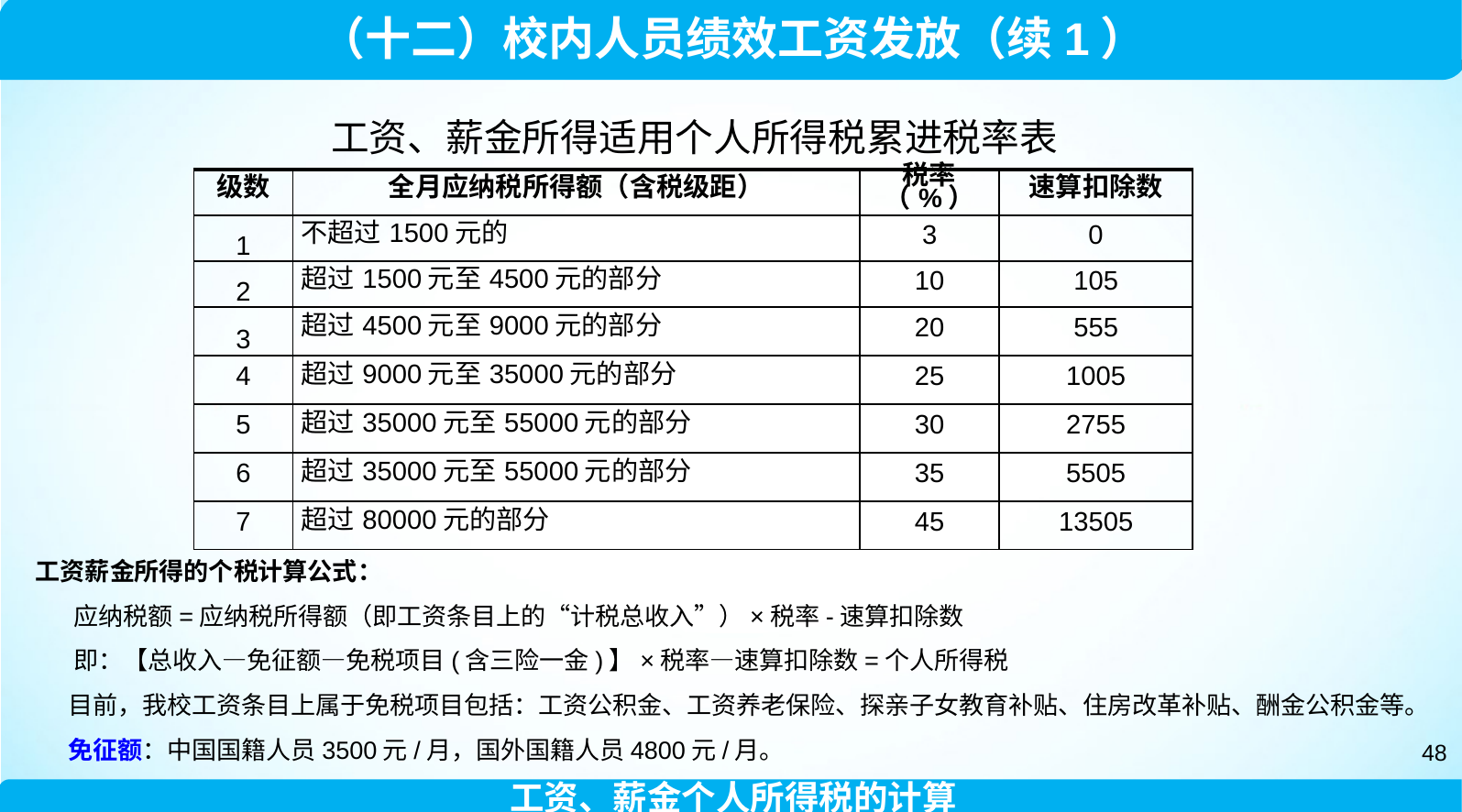

（十二）校内人员绩效工资发放（续1）
    工资、薪金所得适用个人所得税累进税率表

| 级数 | 全月应纳税所得额（含税级距） | 税率（%） | 速算扣除数 |
| --- | --- | --- | --- |
| 1 | 不超过1500元的 | 3 | 0 |
| 2 | 超过1500元至4500元的部分 | 10 | 105 |
| 3 | 超过4500元至9000元的部分 | 20 | 555 |
| 4 | 超过9000元至35000元的部分 | 25 | 1005 |
| 5 | 超过35000元至55000元的部分 | 30 | 2755 |
| 6 | 超过35000元至55000元的部分 | 35 | 5505 |
| 7 | 超过80000元的部分 | 45 | 13505 |
 工资薪金所得的个税计算公式：
        应纳税额=应纳税所得额（即工资条目上的“计税总收入”）×税率-速算扣除数
        即：【总收入—免征额—免税项目(含三险一金)】×税率—速算扣除数=个人所得税
       目前，我校工资条目上属于免税项目包括：工资公积金、工资养老保险、探亲子女教育补贴、住房改革补贴、酬金公积金等。
       免征额：中国国籍人员3500元/月，国外国籍人员4800元/月。
48
工资、薪金个人所得税的计算